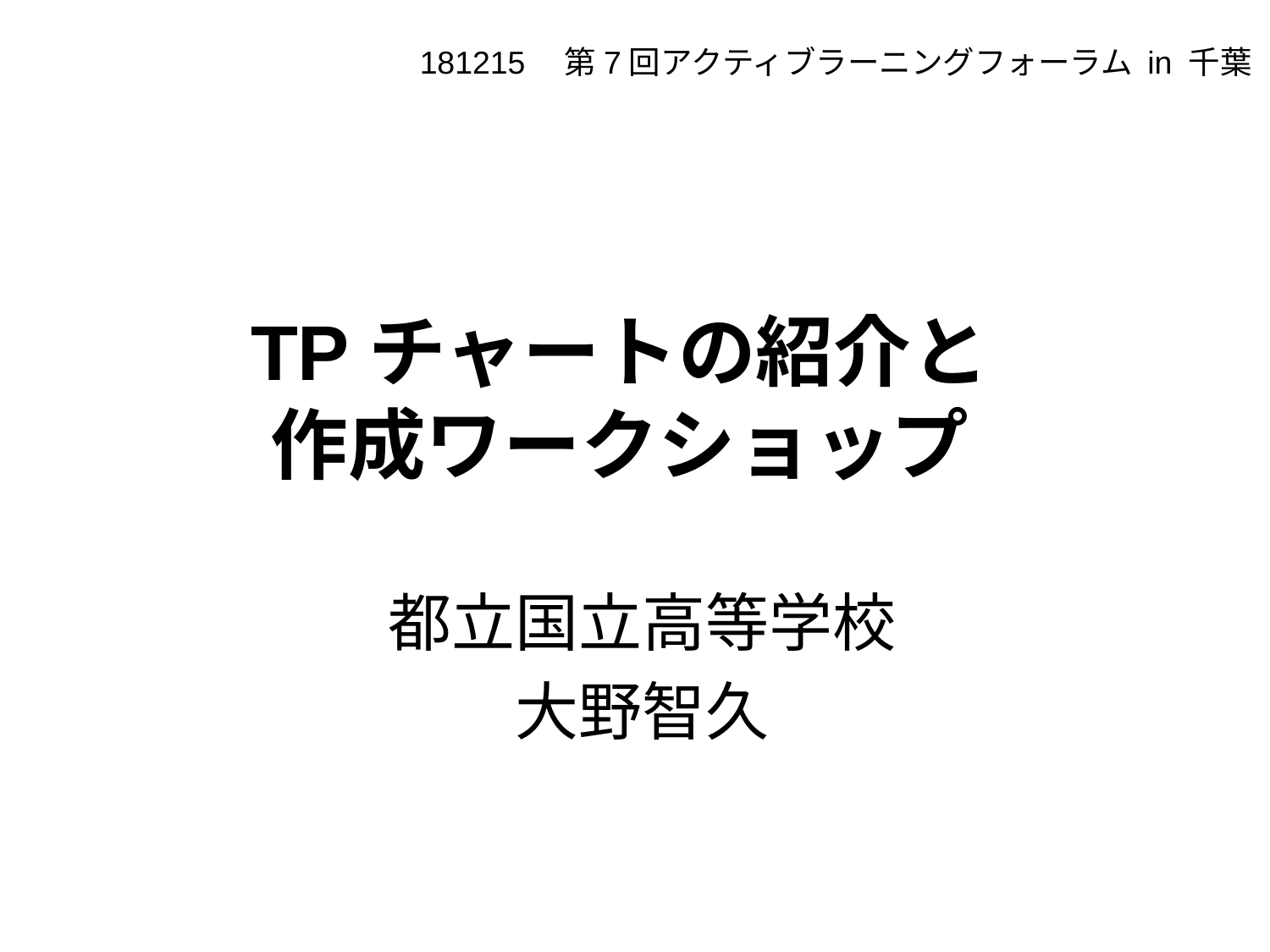

181215　第7回アクティブラーニングフォーラム in 千葉
# TPチャートの紹介と 作成ワークショップ
都立国立高等学校
大野智久